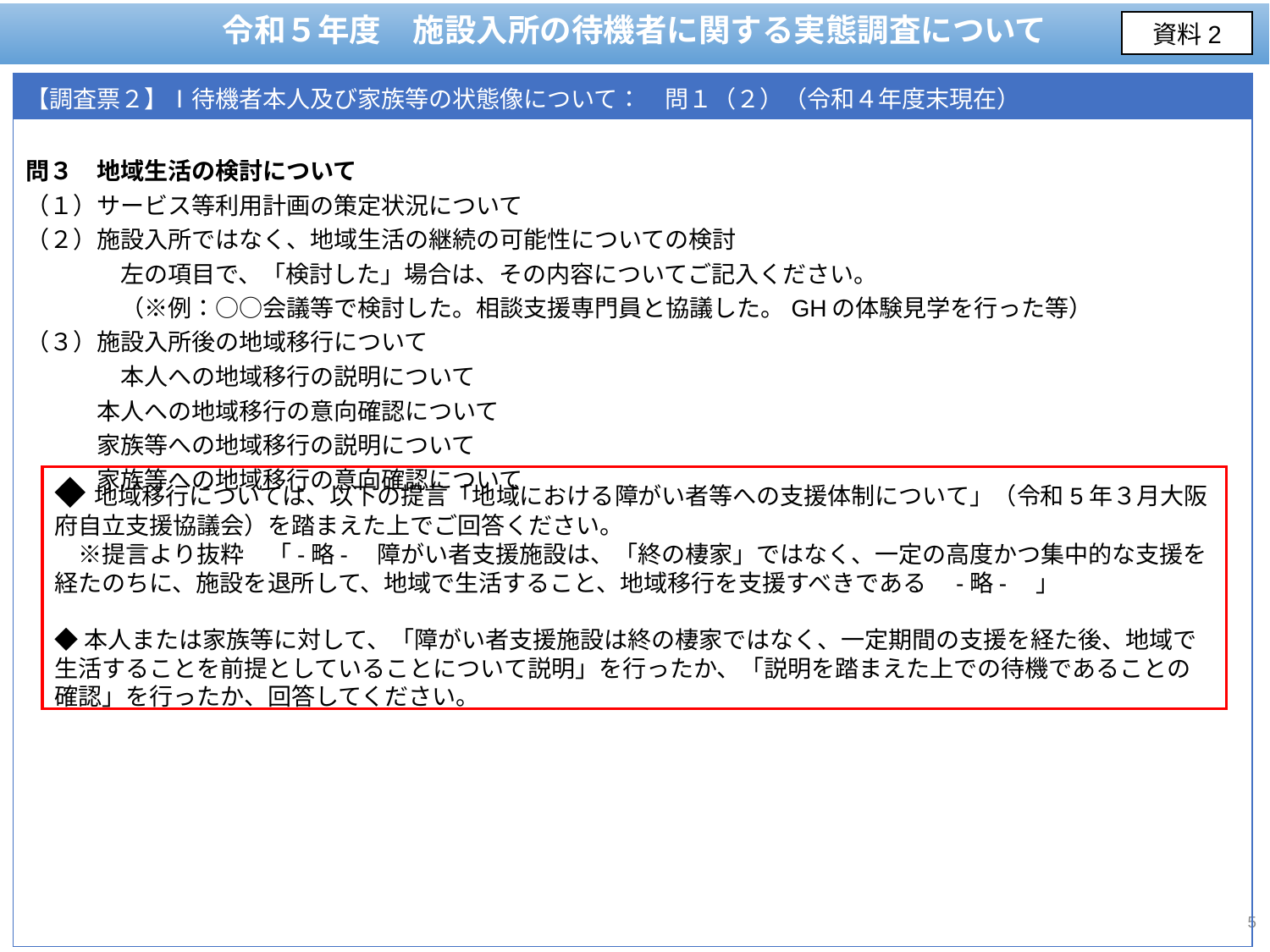

令和５年度　施設入所の待機者に関する実態調査について
資料2
| 【調査票２】Ⅰ待機者本人及び家族等の状態像について：　問１（２）（令和４年度末現在） |
| --- |
| 問３　地域生活の検討について （１）サービス等利用計画の策定状況について （２）施設入所ではなく、地域生活の継続の可能性についての検討 　　　　左の項目で、「検討した」場合は、その内容についてご記入ください。 　　　　（※例：○○会議等で検討した。相談支援専門員と協議した。GHの体験見学を行った等） （３）施設入所後の地域移行について 　　　　本人への地域移行の説明について 　　　本人への地域移行の意向確認について 　　　家族等への地域移行の説明について 　　　家族等への地域移行の意向確認について |
◆地域移行については、以下の提言「地域における障がい者等への支援体制について」（令和5年３月大阪府自立支援協議会）を踏まえた上でご回答ください。
　※提言より抜粋　「-略-　障がい者支援施設は、「終の棲家」ではなく、一定の高度かつ集中的な支援を経たのちに、施設を退所して、地域で生活すること、地域移行を支援すべきである　-略-　」

◆本人または家族等に対して、「障がい者支援施設は終の棲家ではなく、一定期間の支援を経た後、地域で生活することを前提としていることについて説明」を行ったか、「説明を踏まえた上での待機であることの確認」を行ったか、回答してください。

5